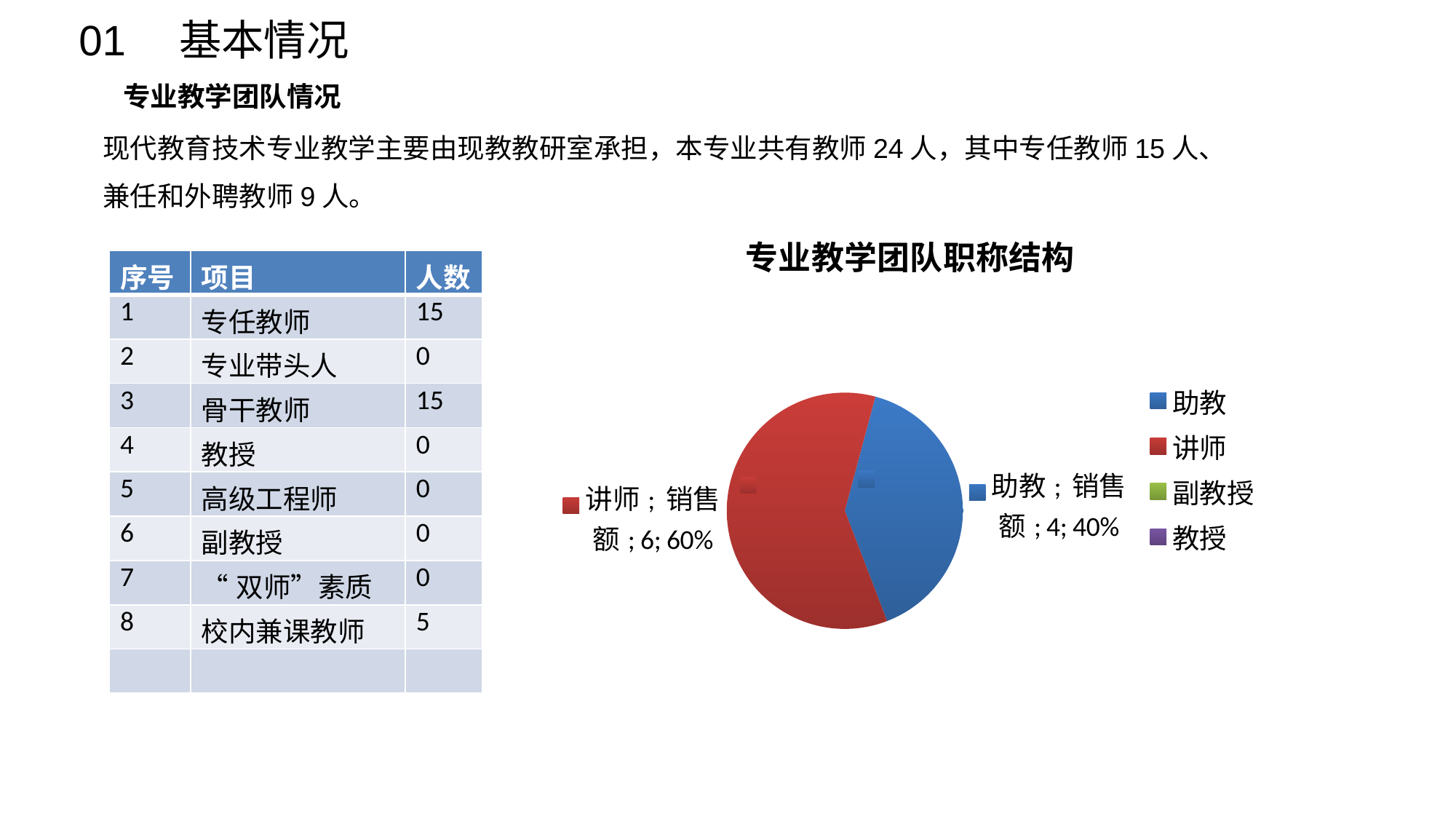

01
基本情况
专业教学团队情况
现代教育技术专业教学主要由现教教研室承担，本专业共有教师24人，其中专任教师15人、
兼任和外聘教师9人。

### Chart: 专业教学团队职称结构

| Category | 销售额 |
|---|---|
| 助教 | 4.0 |
| 讲师 | 6.0 |
| 副教授 | 0.0 |
| 教授 | 0.0 |
序号
项 目
人 数
| 序号 | 项目 | 人数 |
| --- | --- | --- |
| 1 | 专任教师 | 15 |
| 2 | 专业带头人 | 0 |
| 3 | 骨干教师 | 15 |
| 4 | 教授 | 0 |
| 5 | 高级工程师 | 0 |
| 6 | 副教授 | 0 |
| 7 | “双师”素质 | 0 |
| 8 | 校内兼课教师 | 5 |
|  |  |  |
1
2
3
4
5
6
7
8
9